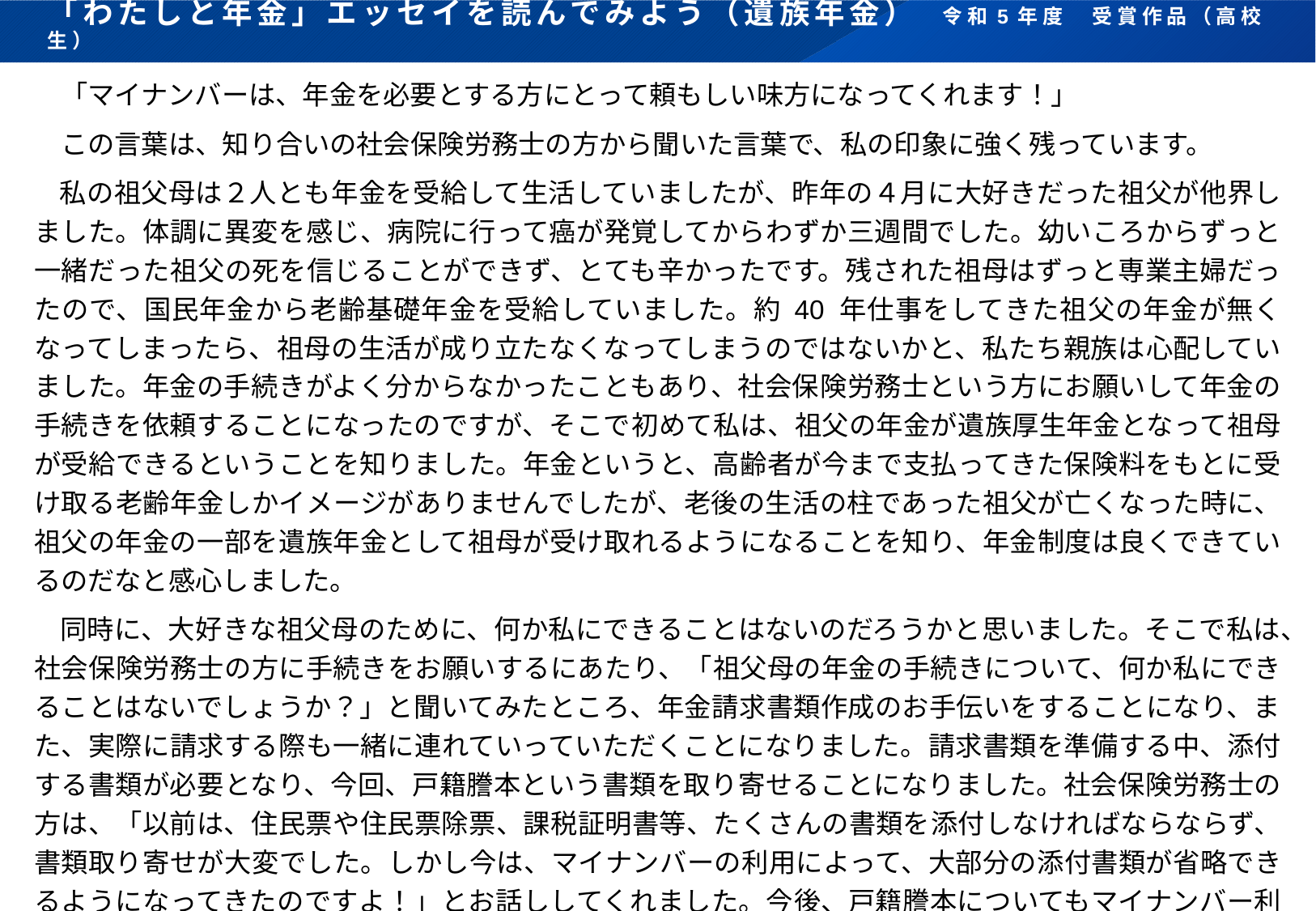

# 「わたしと年金」エッセイを読んでみよう（遺族年金）  令和5年度　受賞作品（高校生）
　「マイナンバーは、年金を必要とする方にとって頼もしい味方になってくれます！」
　この言葉は、知り合いの社会保険労務士の方から聞いた言葉で、私の印象に強く残っています。
   私の祖父母は２人とも年金を受給して生活していましたが、昨年の４月に大好きだった祖父が他界しました。体調に異変を感じ、病院に行って癌が発覚してからわずか三週間でした。幼いころからずっと一緒だった祖父の死を信じることができず、とても辛かったです。残された祖母はずっと専業主婦だったので、国民年金から老齢基礎年金を受給していました。約 40 年仕事をしてきた祖父の年金が無くなってしまったら、祖母の生活が成り立たなくなってしまうのではないかと、私たち親族は心配していました。年金の手続きがよく分からなかったこともあり、社会保険労務士という方にお願いして年金の手続きを依頼することになったのですが、そこで初めて私は、祖父の年金が遺族厚生年金となって祖母が受給できるということを知りました。年金というと、高齢者が今まで支払ってきた保険料をもとに受け取る老齢年金しかイメージがありませんでしたが、老後の生活の柱であった祖父が亡くなった時に、祖父の年金の一部を遺族年金として祖母が受け取れるようになることを知り、年金制度は良くできているのだなと感心しました。
   同時に、大好きな祖父母のために、何か私にできることはないのだろうかと思いました。そこで私は、社会保険労務士の方に手続きをお願いするにあたり、「祖父母の年金の手続きについて、何か私にできることはないでしょうか？」と聞いてみたところ、年金請求書類作成のお手伝いをすることになり、また、実際に請求する際も一緒に連れていっていただくことになりました。請求書類を準備する中、添付する書類が必要となり、今回、戸籍謄本という書類を取り寄せることになりました。社会保険労務士の方は、「以前は、住民票や住民票除票、課税証明書等、たくさんの書類を添付しなければならならず、書類取り寄せが大変でした。しかし今は、マイナンバーの利用によって、大部分の添付書類が省略できるようになってきたのですよ！」とお話ししてくれました。今後、戸籍謄本についてもマイナンバー利用が可能になるとのことで、年金を必要とする方にとって益々便利になっていくのだと感じました。